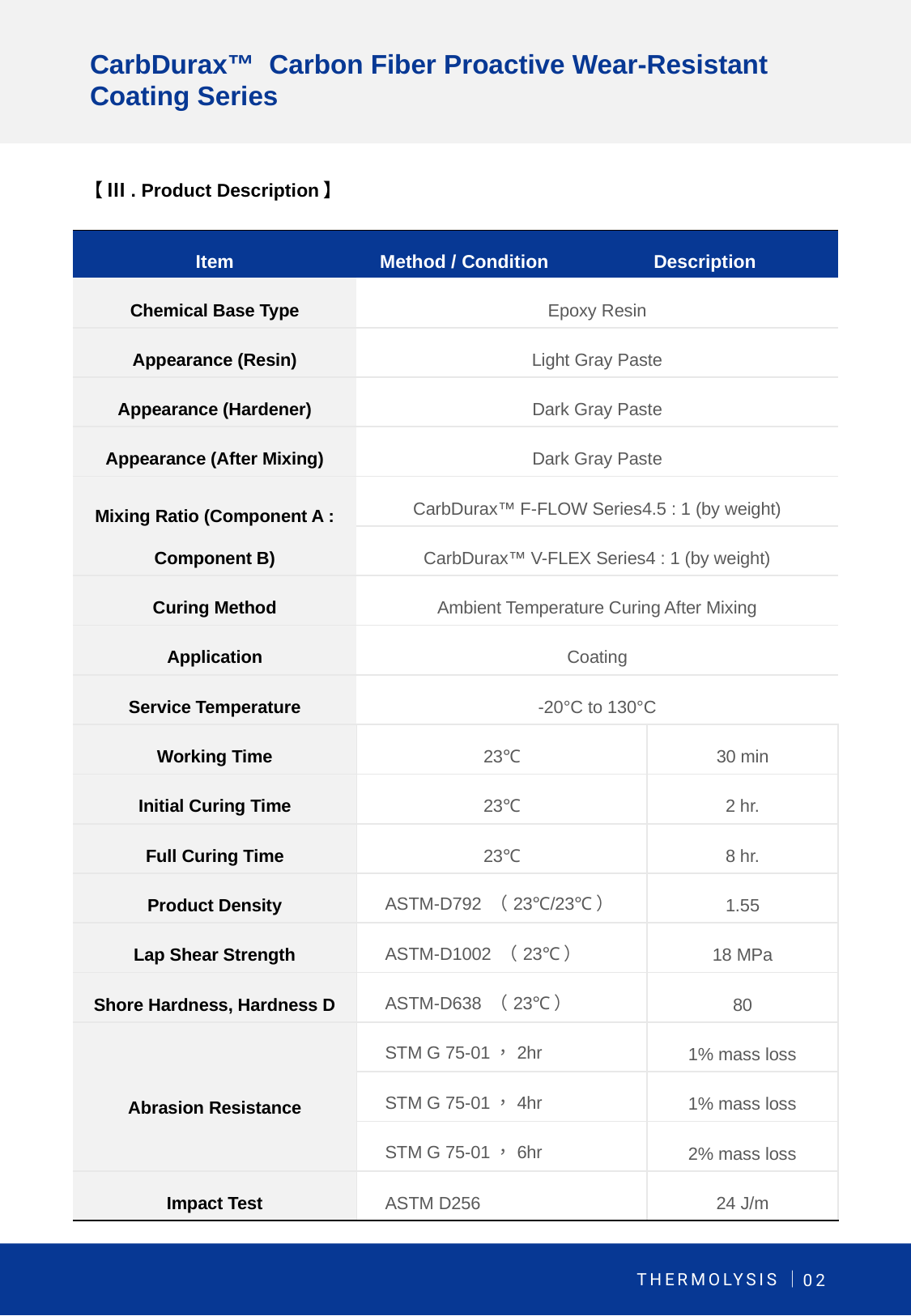

CarbDurax™  Carbon Fiber Proactive Wear-Resistant Coating Series
【 Ⅲ. Product Description】
| Item | Method / Condition | Description |  |
| --- | --- | --- | --- |
| Chemical Base Type | Epoxy Resin |  |  |
| Appearance (Resin) | Light Gray Paste |  |  |
| Appearance (Hardener) | Dark Gray Paste |  |  |
| Appearance (After Mixing) | Dark Gray Paste |  |  |
| Mixing Ratio (Component A : Component B) | CarbDurax™ F-FLOW Series4.5 : 1 (by weight) |  |  |
|  | CarbDurax™ V-FLEX Series4 : 1 (by weight) |  |  |
| Curing Method | Ambient Temperature Curing After Mixing |  |  |
| Application | Coating |  |  |
| Service Temperature | -20°C to 130°C |  |  |
| Working Time | 23℃ | 30 min | 30 min |
| Initial Curing Time | 23℃ | 2 hr. | 2 hr. |
| Full Curing Time | 23℃ | 8 hr. | 8 hr. |
| Product Density | ASTM-D792 （23℃/23℃） | 1.55 | 1.55 |
| Lap Shear Strength | ASTM-D1002 （23℃） | 18 MPa | 18 MPa |
| Shore Hardness, Hardness D | ASTM-D638 （23℃） | 80 | 80 |
| Abrasion Resistance | STM G 75-01，2hr | 質量損失1% | 1% mass loss |
|  | STM G 75-01，4hr | 質量損失1% | 1% mass loss |
|  | STM G 75-01，6hr | 質量損失2% | 2% mass loss |
| Impact Test | ASTM D256 | 24 J/m | 24 J/m |

THERMOLYSIS｜
02